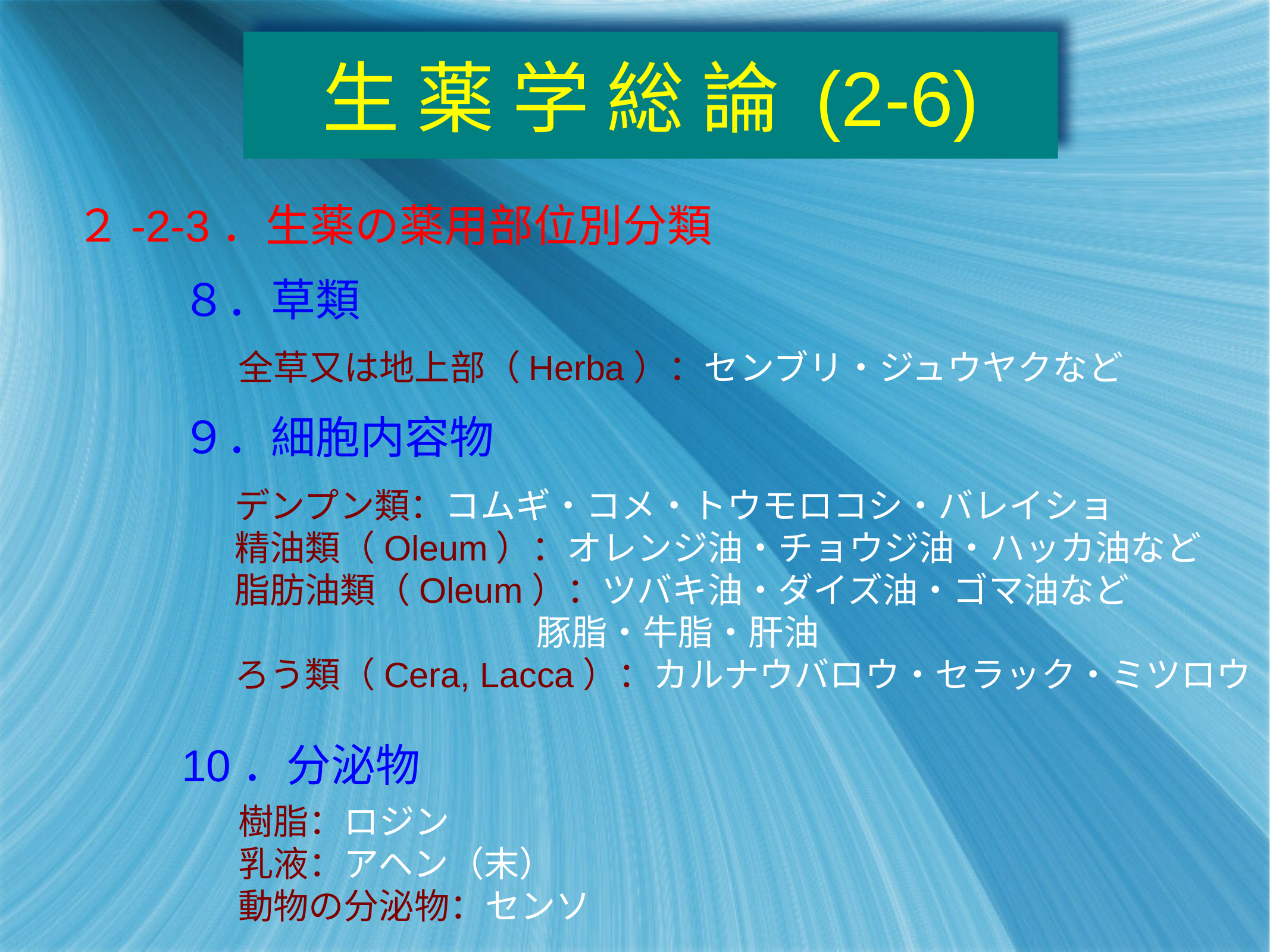

# 生 薬 学 総 論 (2-6)
２-2-3．生薬の薬用部位別分類
８．草類
全草又は地上部（Herba）：センブリ・ジュウヤクなど
９．細胞内容物
デンプン類：コムギ・コメ・トウモロコシ・バレイショ
精油類（Oleum）：オレンジ油・チョウジ油・ハッカ油など
脂肪油類（Oleum）：ツバキ油・ダイズ油・ゴマ油など
　　　　　                豚脂・牛脂・肝油
ろう類（Cera, Lacca）：カルナウバロウ・セラック・ミツロウ
10．分泌物
樹脂：ロジン
乳液：アヘン（末）
動物の分泌物：センソ